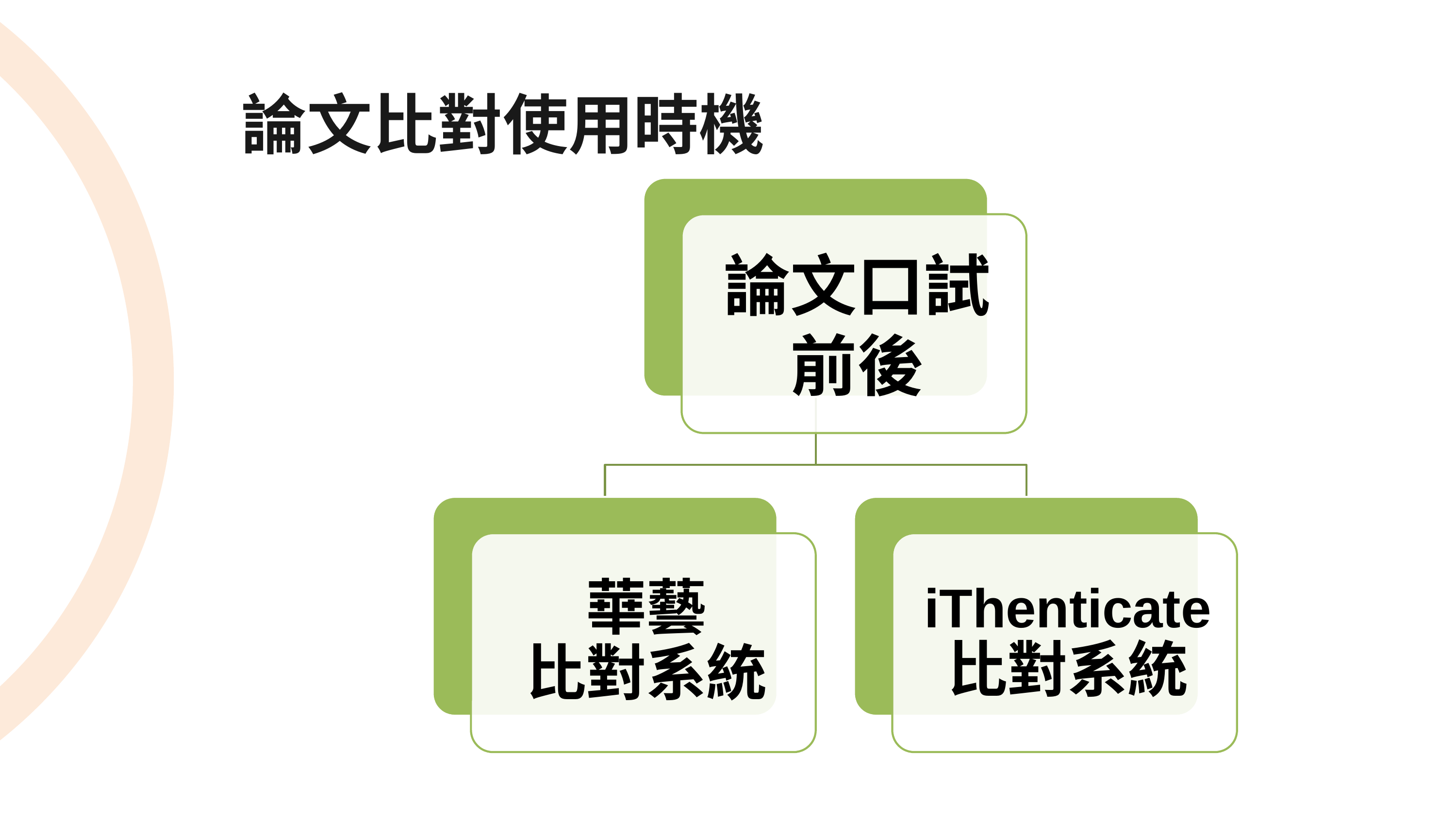

論文比對使用時機
論文口試
前後
華藝
比對系統
iThenticate
比對系統